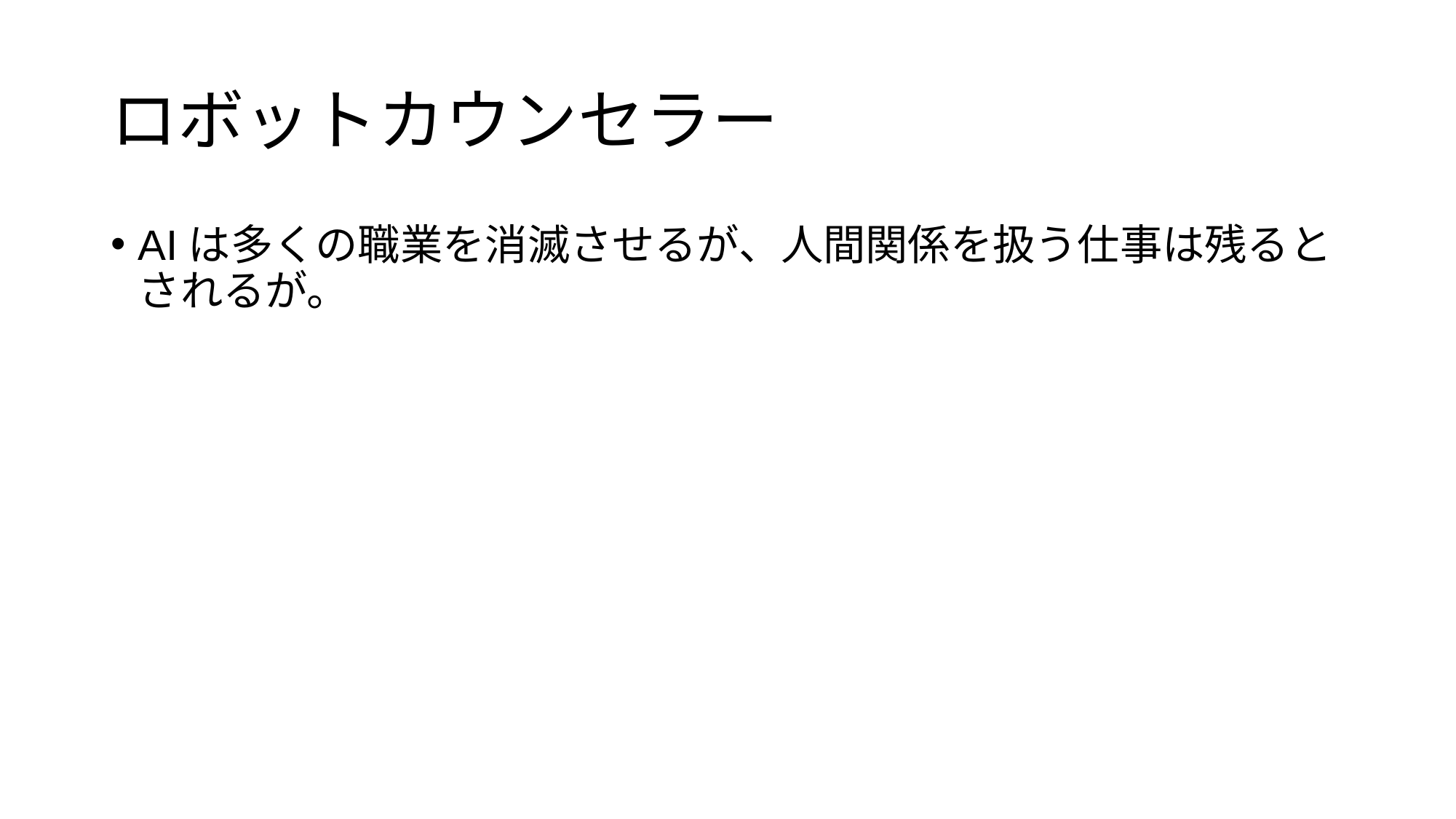

# ロボットカウンセラー
AIは多くの職業を消滅させるが、人間関係を扱う仕事は残るとされるが。